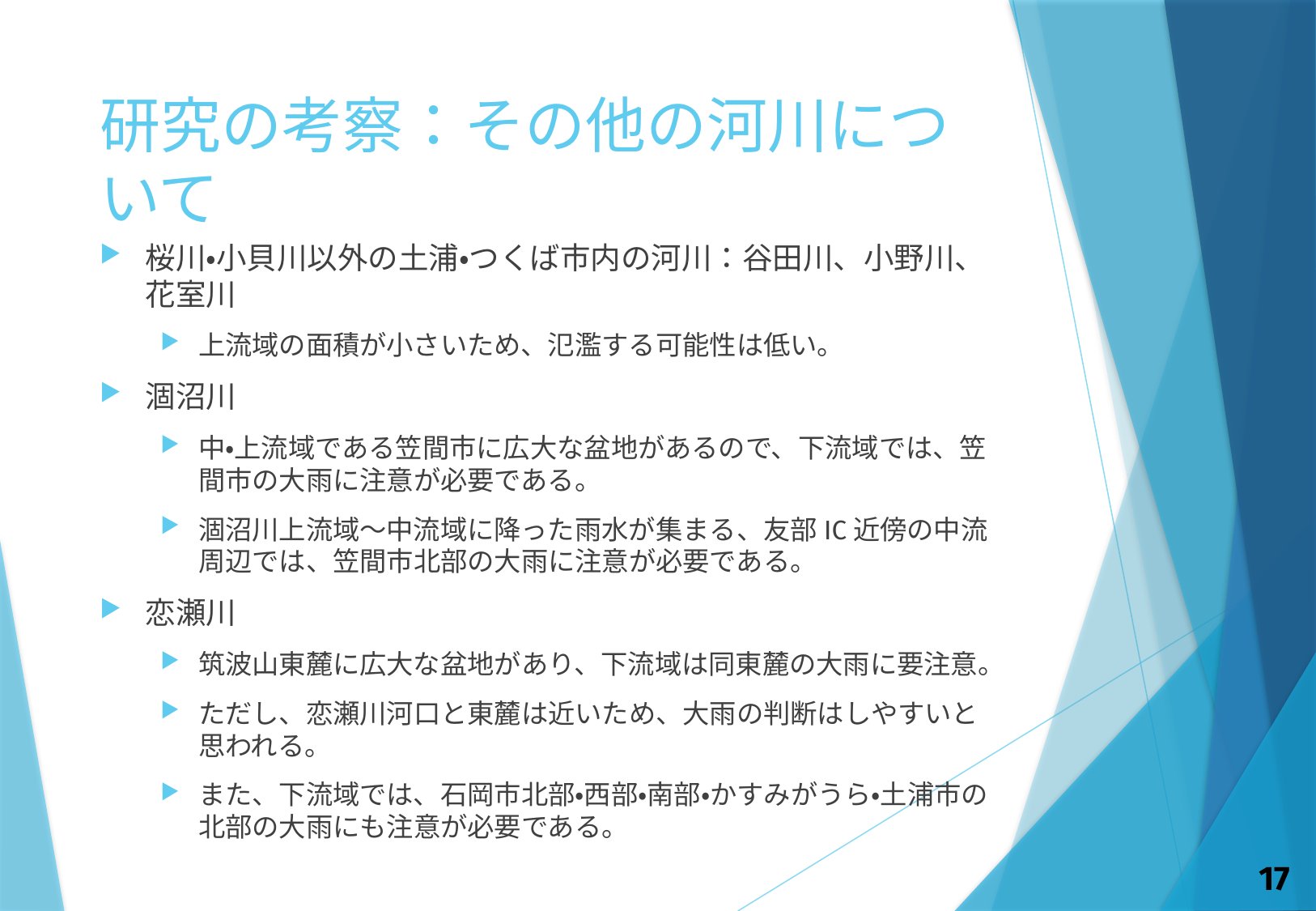

# 研究の考察：その他の河川について
桜川・小貝川以外の土浦・つくば市内の河川：谷田川、小野川、花室川
上流域の面積が小さいため、氾濫する可能性は低い。
涸沼川
中・上流域である笠間市に広大な盆地があるので、下流域では、笠間市の大雨に注意が必要である。
涸沼川上流域～中流域に降った雨水が集まる、友部IC近傍の中流周辺では、笠間市北部の大雨に注意が必要である。
恋瀬川
筑波山東麓に広大な盆地があり、下流域は同東麓の大雨に要注意。
ただし、恋瀬川河口と東麓は近いため、大雨の判断はしやすいと思われる。
また、下流域では、石岡市北部・西部・南部・かすみがうら・土浦市の北部の大雨にも注意が必要である。

17